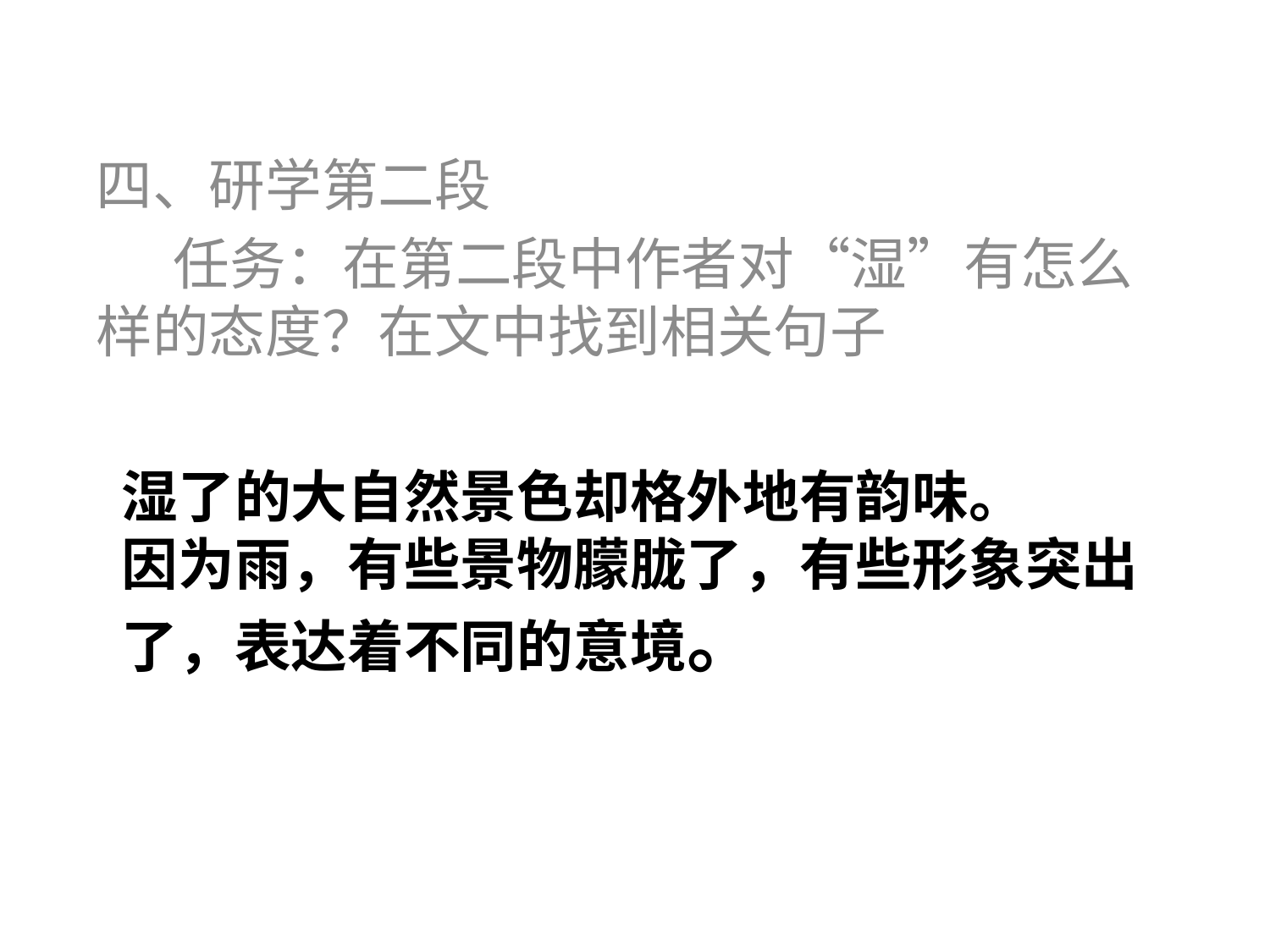

四、研学第二段
     任务：在第二段中作者对“湿”有怎么样的态度？在文中找到相关句子
# 湿了的大自然景色却格外地有韵味。 因为雨，有些景物朦胧了，有些形象突出了，表达着不同的意境。